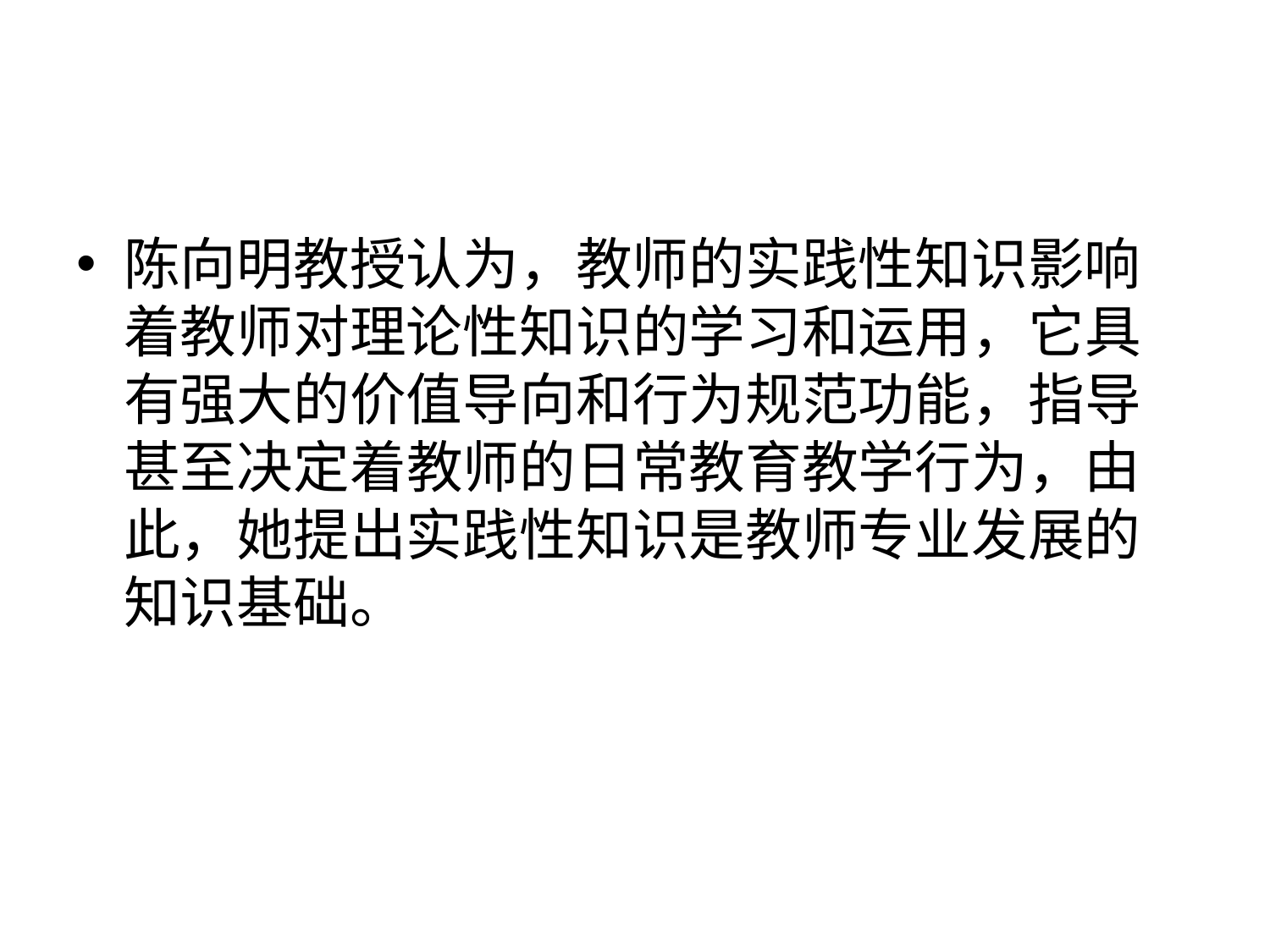

#
陈向明教授认为，教师的实践性知识影响着教师对理论性知识的学习和运用，它具有强大的价值导向和行为规范功能，指导甚至决定着教师的日常教育教学行为，由此，她提出实践性知识是教师专业发展的知识基础。